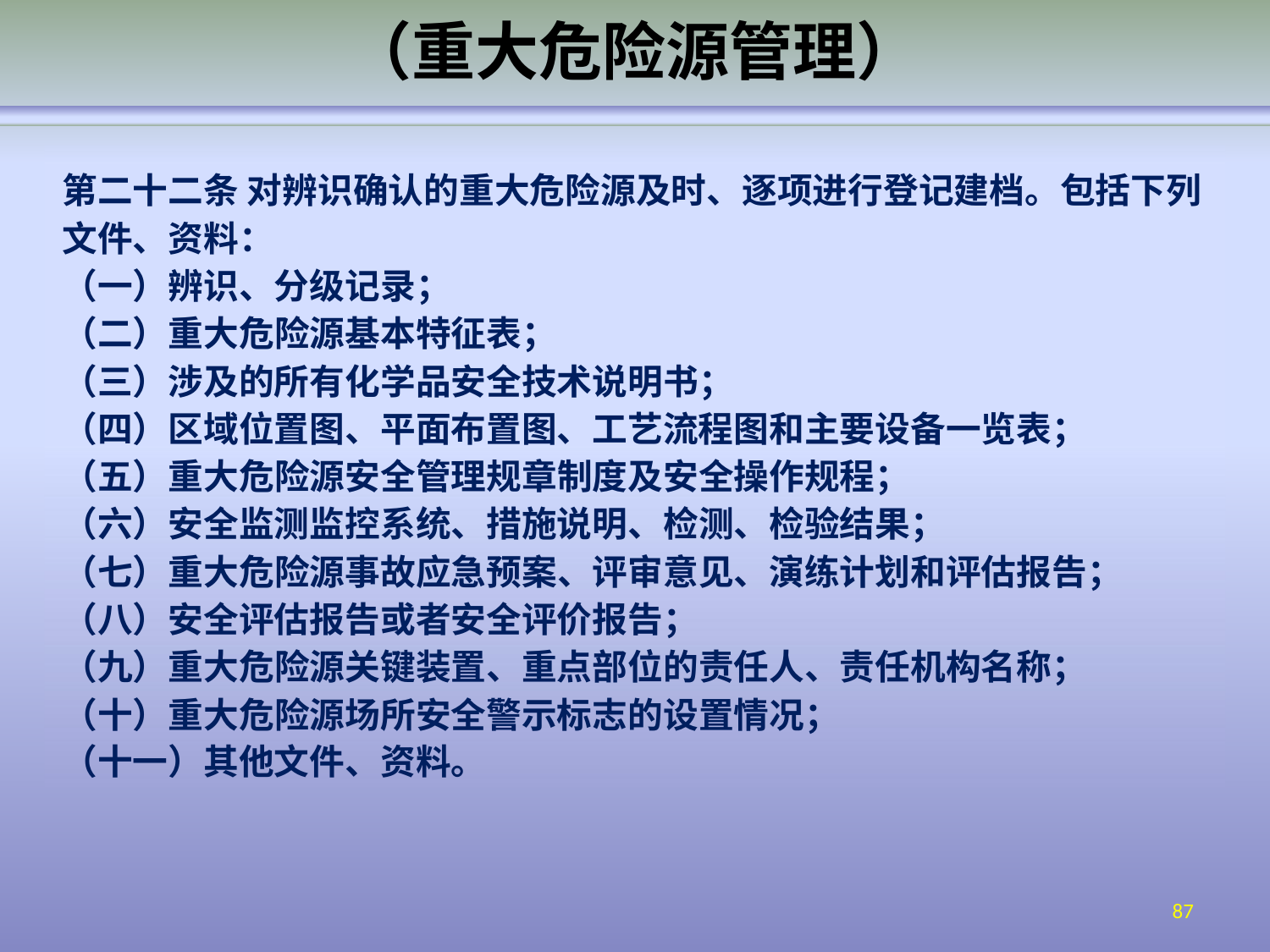

# （重大危险源管理）

第二十二条 对辨识确认的重大危险源及时、逐项进行登记建档。包括下列 文件、资料：
（一）辨识、分级记录；
（二）重大危险源基本特征表；
（三）涉及的所有化学品安全技术说明书；
（四）区域位置图、平面布置图、工艺流程图和主要设备一览表；
（五）重大危险源安全管理规章制度及安全操作规程；
（六）安全监测监控系统、措施说明、检测、检验结果；
（七）重大危险源事故应急预案、评审意见、演练计划和评估报告；
（八）安全评估报告或者安全评价报告；
（九）重大危险源关键装置、重点部位的责任人、责任机构名称；
（十）重大危险源场所安全警示标志的设置情况；
（十一）其他文件、资料。
87